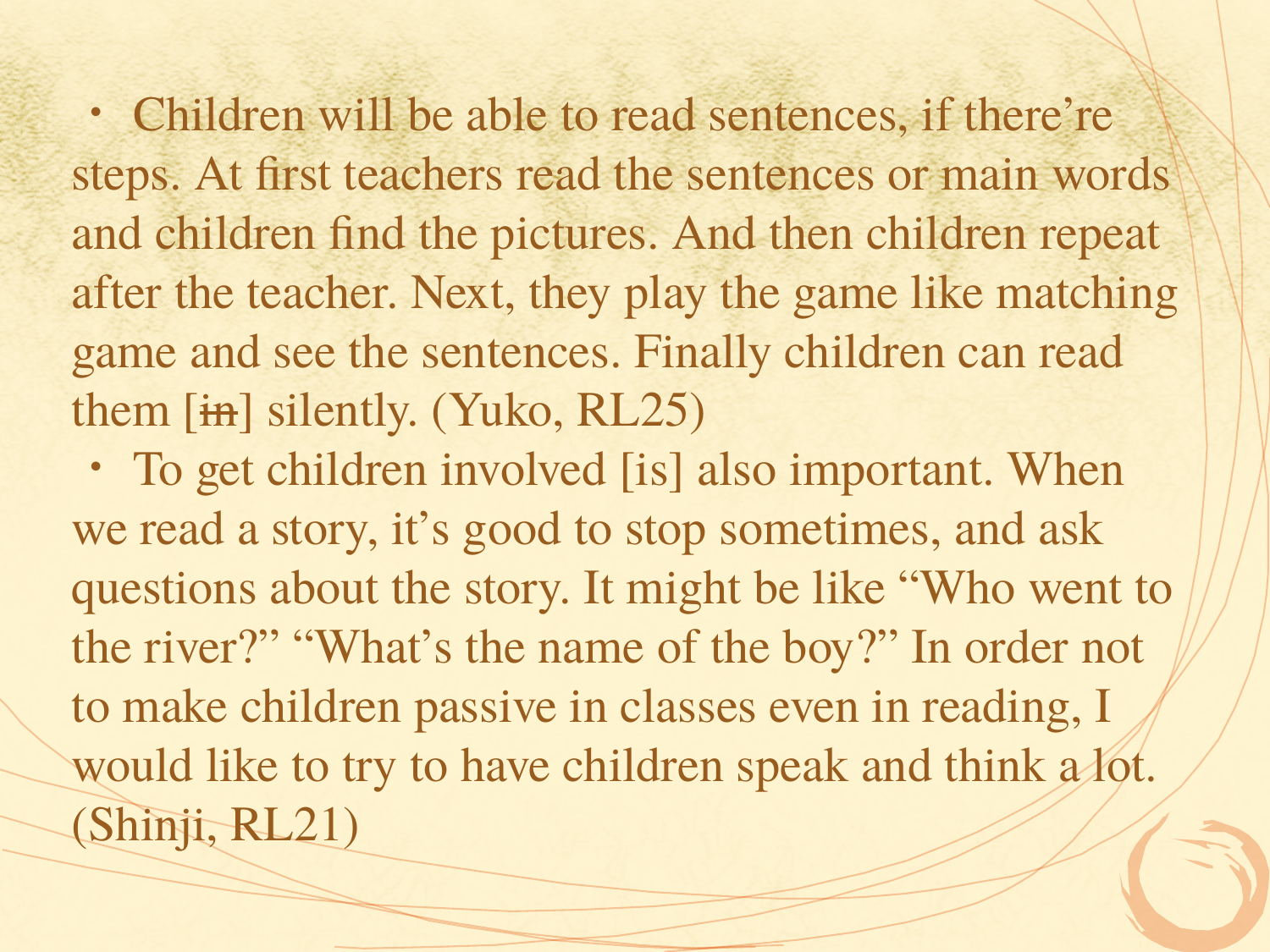

・Children will be able to read sentences, if there’re steps. At first teachers read the sentences or main words and children find the pictures. And then children repeat after the teacher. Next, they play the game like matching game and see the sentences. Finally children can read them [in] silently. (Yuko, RL25)
・To get children involved [is] also important. When we read a story, it’s good to stop sometimes, and ask questions about the story. It might be like “Who went to the river?” “What’s the name of the boy?” In order not to make children passive in classes even in reading, I would like to try to have children speak and think a lot. (Shinji, RL21)